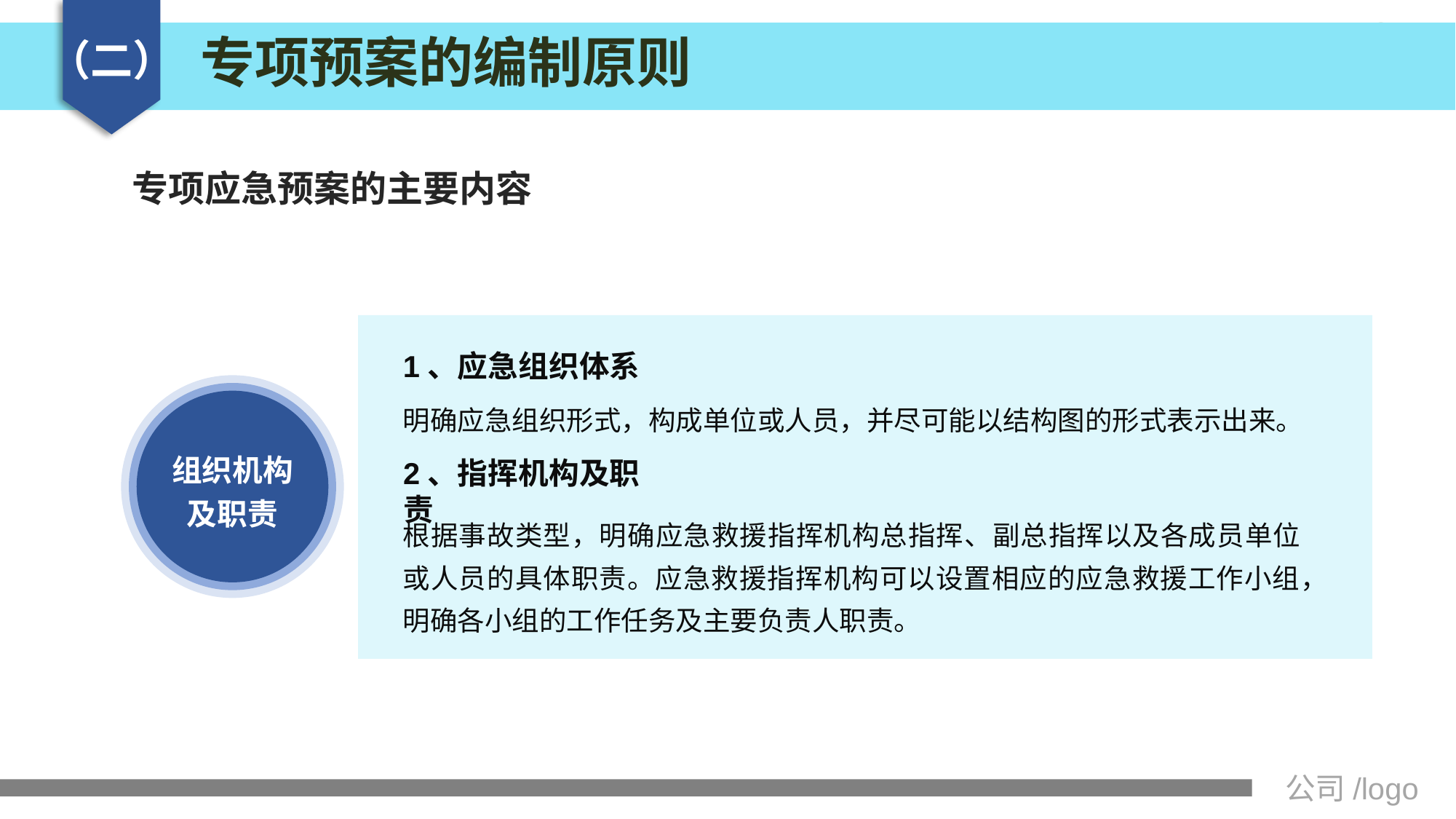

专项预案的编制原则
（二）
# 专项应急预案的主要内容

1、应急组织体系

明确应急组织形式，构成单位或人员，并尽可能以结构图的形式表示出来。
组织机构
及职责
2、指挥机构及职责
根据事故类型，明确应急救援指挥机构总指挥、副总指挥以及各成员单位或人员的具体职责。应急救援指挥机构可以设置相应的应急救援工作小组，明确各小组的工作任务及主要负责人职责。
公司/logo